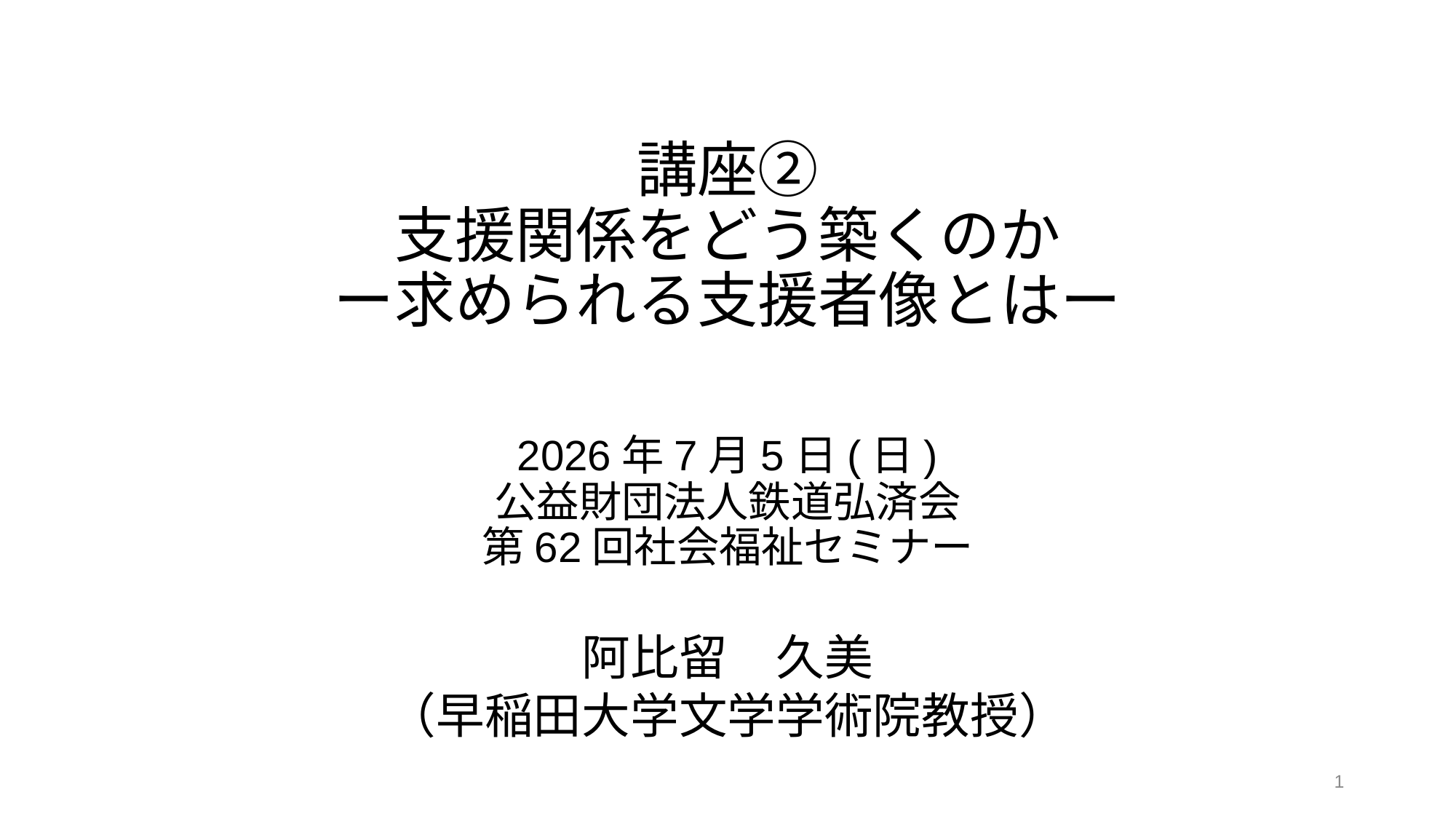

# 講座② 支援関係をどう築くのか ー求められる支援者像とはー
2026年7月5日(日)
公益財団法人鉄道弘済会
第62回社会福祉セミナー
阿比留　久美
（早稲田大学文学学術院教授）
1